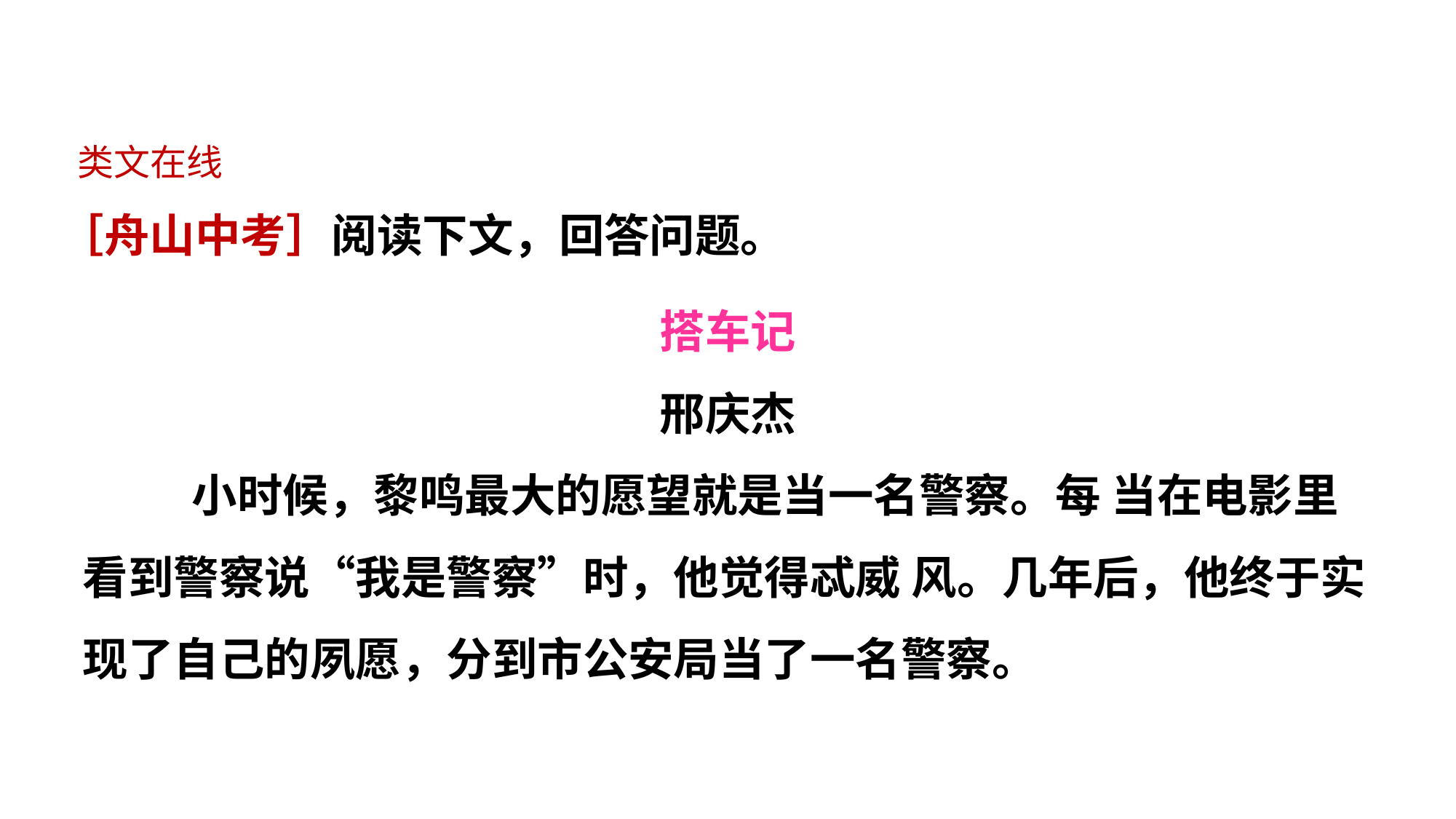

类文在线
［舟山中考］阅读下文，回答问题。
搭车记
邢庆杰
	小时候，黎鸣最大的愿望就是当一名警察。每 当在电影里看到警察说“我是警察”时，他觉得忒威 风。几年后，他终于实现了自己的夙愿，分到市公安局当了一名警察。